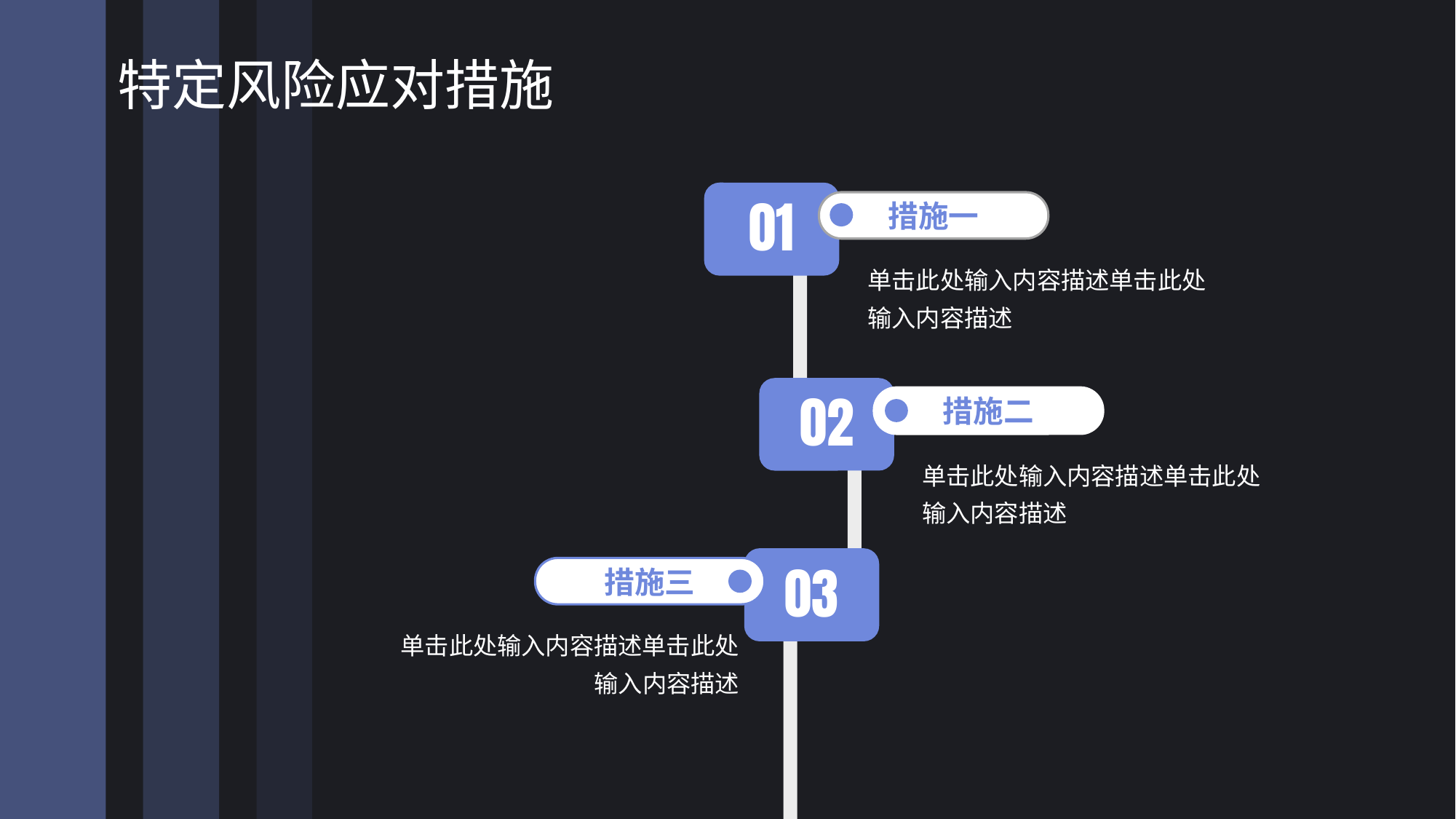

# 特定风险应对措施
01
措施一

单击此处输入内容描述单击此处输入内容描述

02
措施二

单击此处输入内容描述单击此处输入内容描述

03
措施三

单击此处输入内容描述单击此处输入内容描述